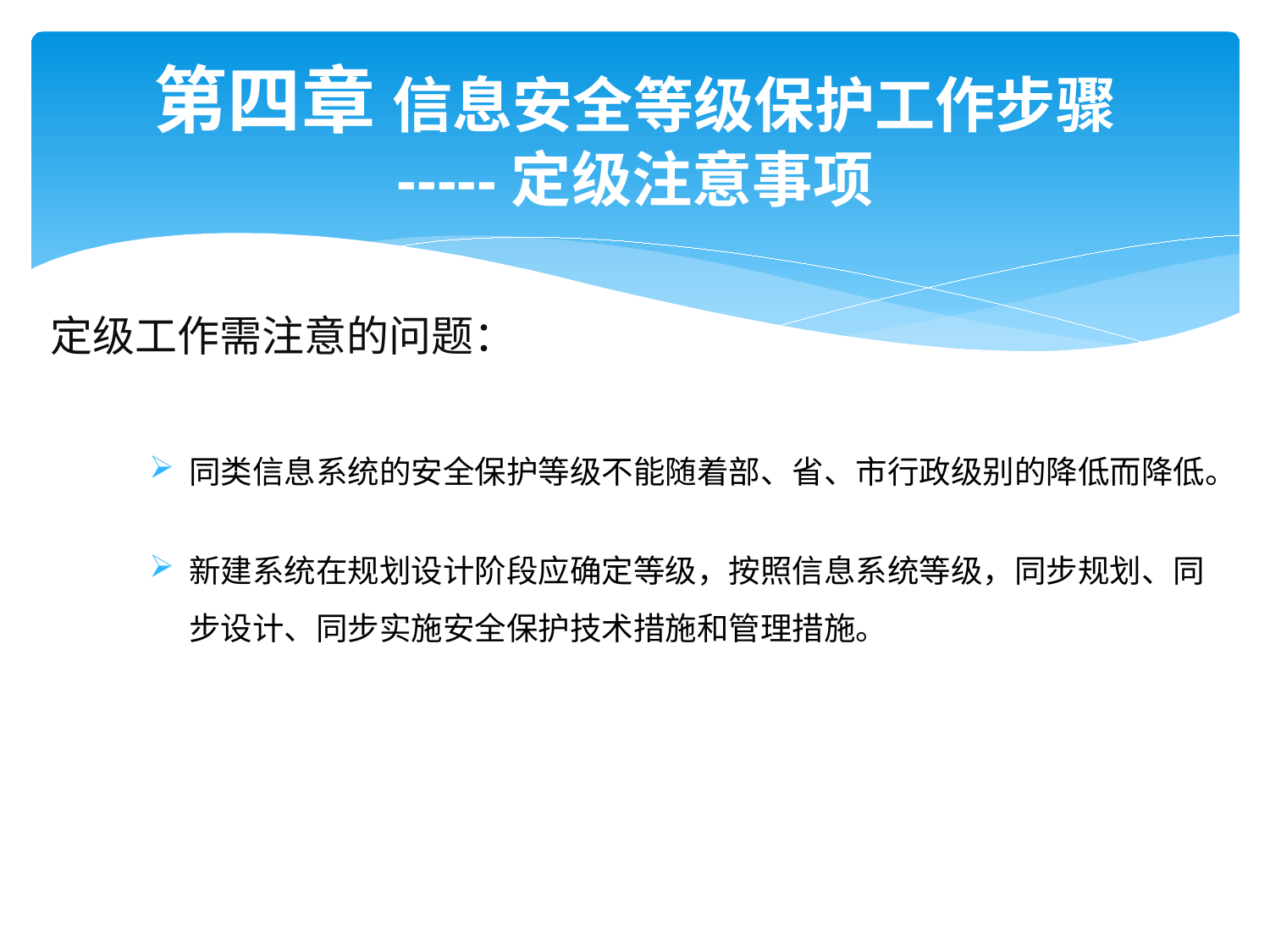

# 第四章 信息安全等级保护工作步骤 -----定级注意事项
定级工作需注意的问题：

同类信息系统的安全保护等级不能随着部、省、市行政级别的降低而降低。
新建系统在规划设计阶段应确定等级，按照信息系统等级，同步规划、同步设计、同步实施安全保护技术措施和管理措施。